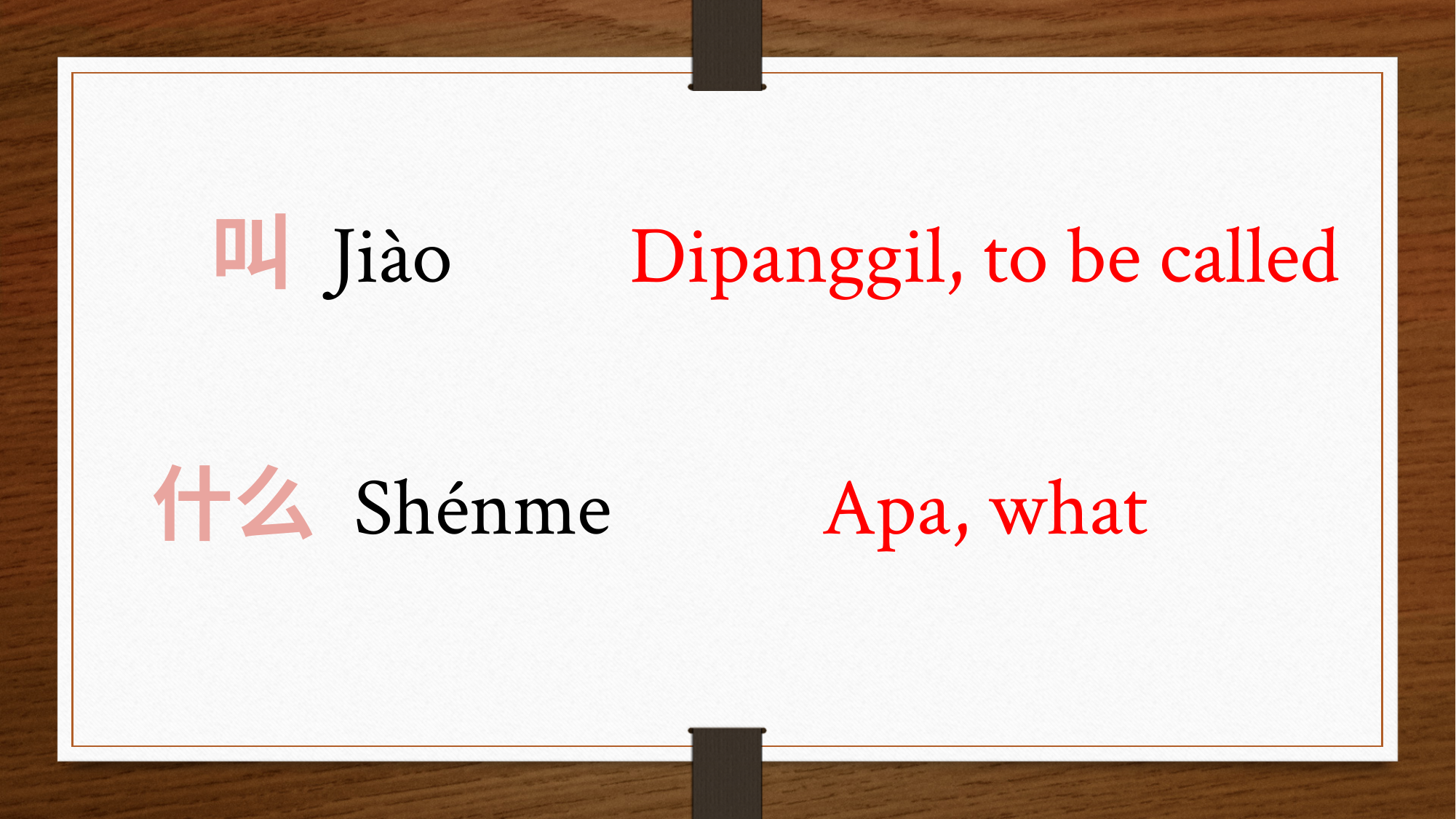

叫 Jiào
Dipanggil, to be called
什么 Shénme
Apa, what